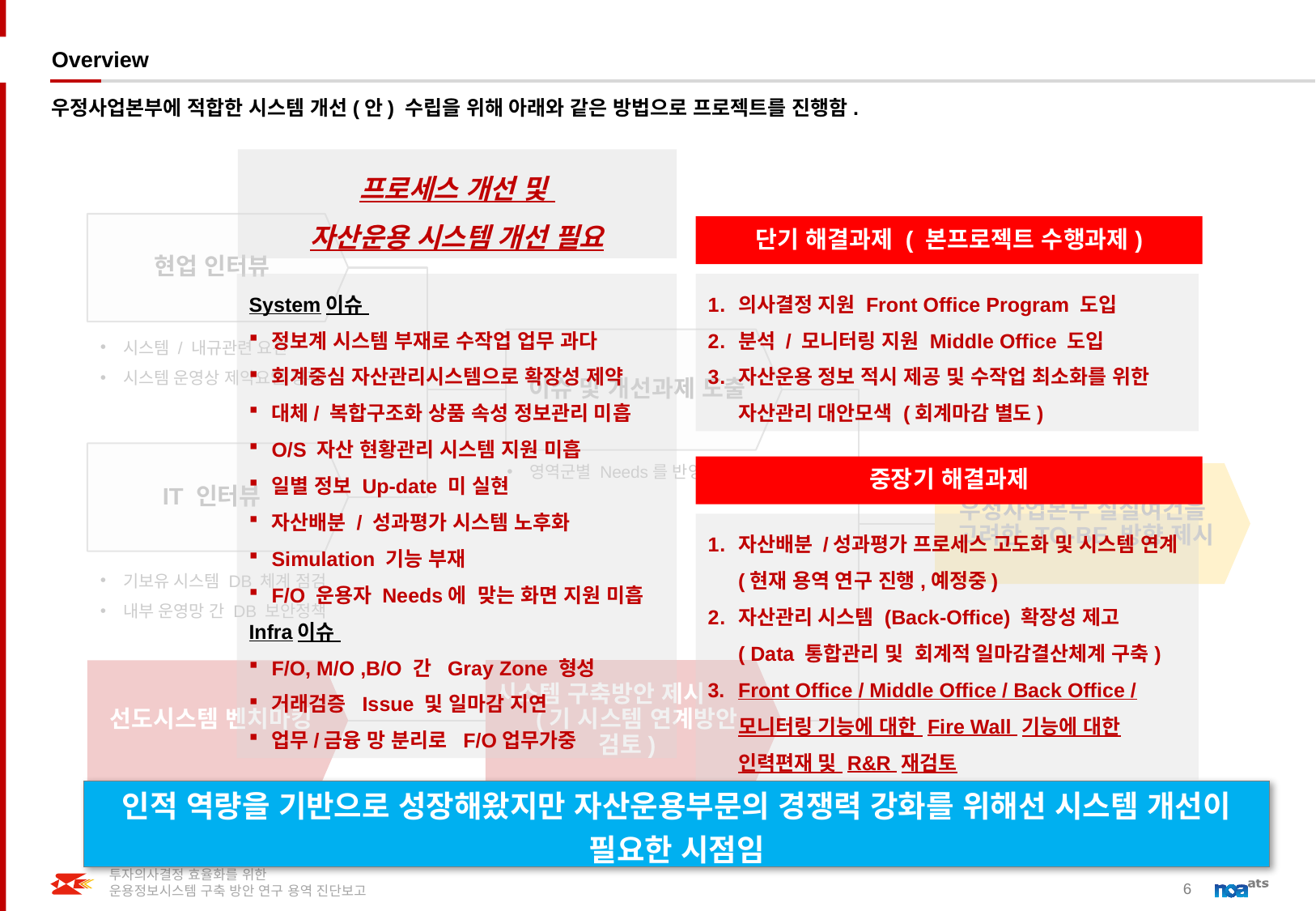

# Overview
우정사업본부에 적합한 시스템 개선(안) 수립을 위해 아래와 같은 방법으로 프로젝트를 진행함.
프로세스 개선 및
자산운용 시스템 개선 필요

현업 인터뷰
단기 해결과제 ( 본프로젝트 수행과제)
System이슈
정보계 시스템 부재로 수작업 업무 과다
회계중심 자산관리시스템으로 확장성 제약
대체/ 복합구조화 상품 속성 정보관리 미흡
O/S 자산 현황관리 시스템 지원 미흡
일별 정보 Up-date 미 실현
자산배분 / 성과평가 시스템 노후화
Simulation 기능 부재
F/O 운용자 Needs에  맞는 화면 지원 미흡
Infra이슈
F/O, M/O ,B/O 간  Gray Zone 형성
거래검증  Issue 및 일마감 지연
업무/금융 망 분리로  F/O업무가중
의사결정 지원 Front Office Program 도입
분석 / 모니터링 지원 Middle Office 도입
자산운용 정보 적시 제공 및 수작업 최소화를 위한   자산관리 대안모색 (회계마감 별도)
이슈 및 개선과제 도출
시스템 / 내규관련 요건
시스템 운영상 제약요인 청취
IT 인터뷰
영역군별 Needs를 반영한 개선과제 도출
중장기 해결과제
우정사업본부 실질여건을  고려한 TO-BE 방향 제시
자산배분 /성과평가 프로세스 고도화 및 시스템 연계 (현재 용역 연구 진행,예정중)
자산관리 시스템 (Back-Office) 확장성 제고           ( Data 통합관리 및  회계적 일마감결산체계 구축)
Front Office / Middle Office / Back Office / 모니터링 기능에 대한 Fire Wall 기능에 대한 인력편재 및 R&R 재검토
기보유 시스템 DB 체계 점검
내부 운영망 간 DB 보안정책
시스템 구축방안 제시           (기 시스템 연계방안 검토)
선도시스템 벤치마킹
인적 역량을 기반으로 성장해왔지만 자산운용부문의 경쟁력 강화를 위해선 시스템 개선이 필요한 시점임
연기금/ 민영보험사 시스템 벤치마킹
해외 솔루션 소개